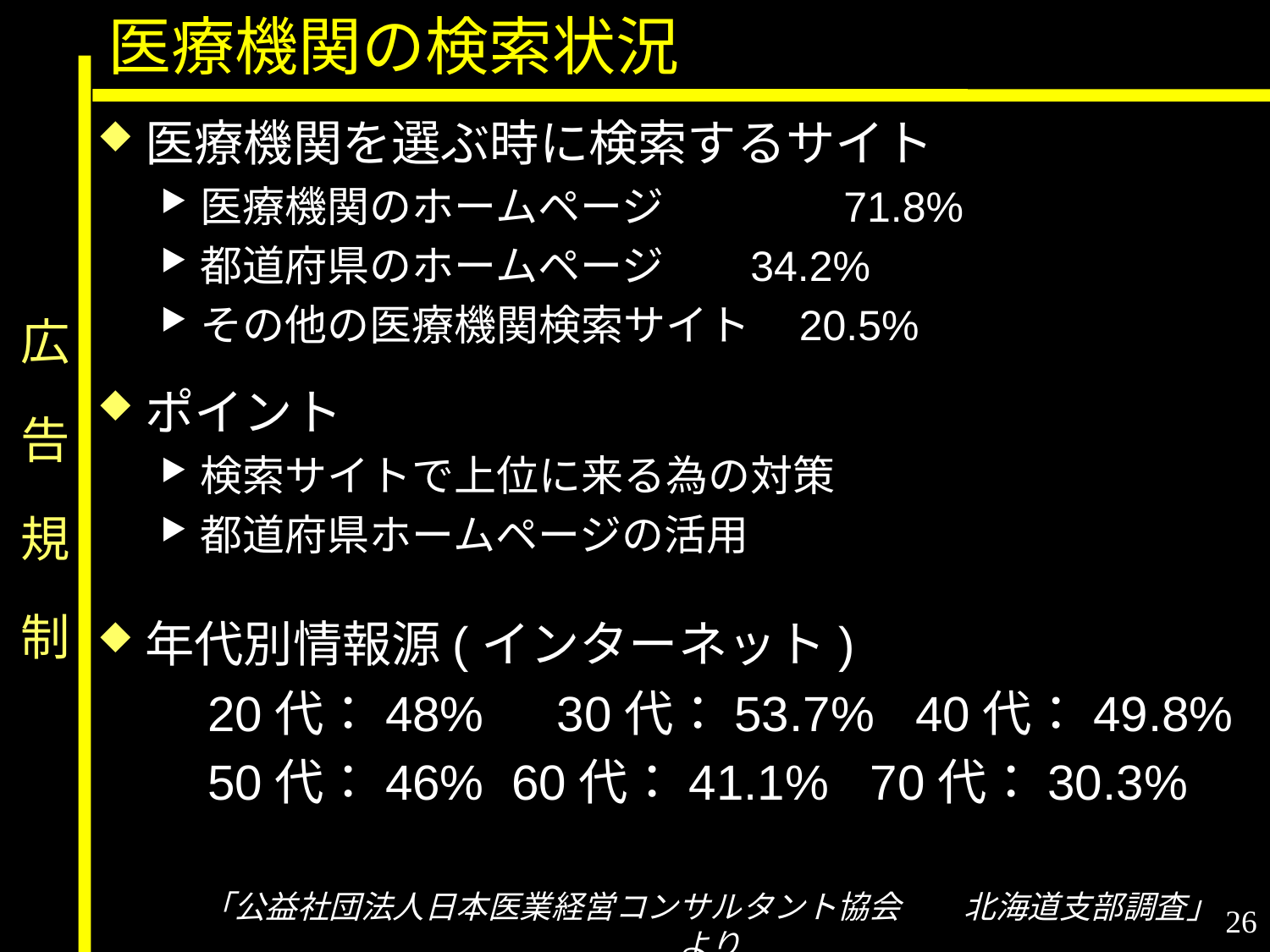

医療機関の検索状況

医療機関を選ぶ時に検索するサイト
医療機関のホームページ　　　　71.8%
都道府県のホームページ        34.2%
その他の医療機関検索サイト    20.5%

ポイント
検索サイトで上位に来る為の対策
都道府県ホームページの活用

年代別情報源(インターネット)
　　20代：48%　30代：53.7%   40代：49.8%
　　50代：46%  60代：41.1%   70代：30.3%

# 広　告　規　制
「公益社団法人日本医業経営コンサルタント協会　　北海道支部調査」より
26